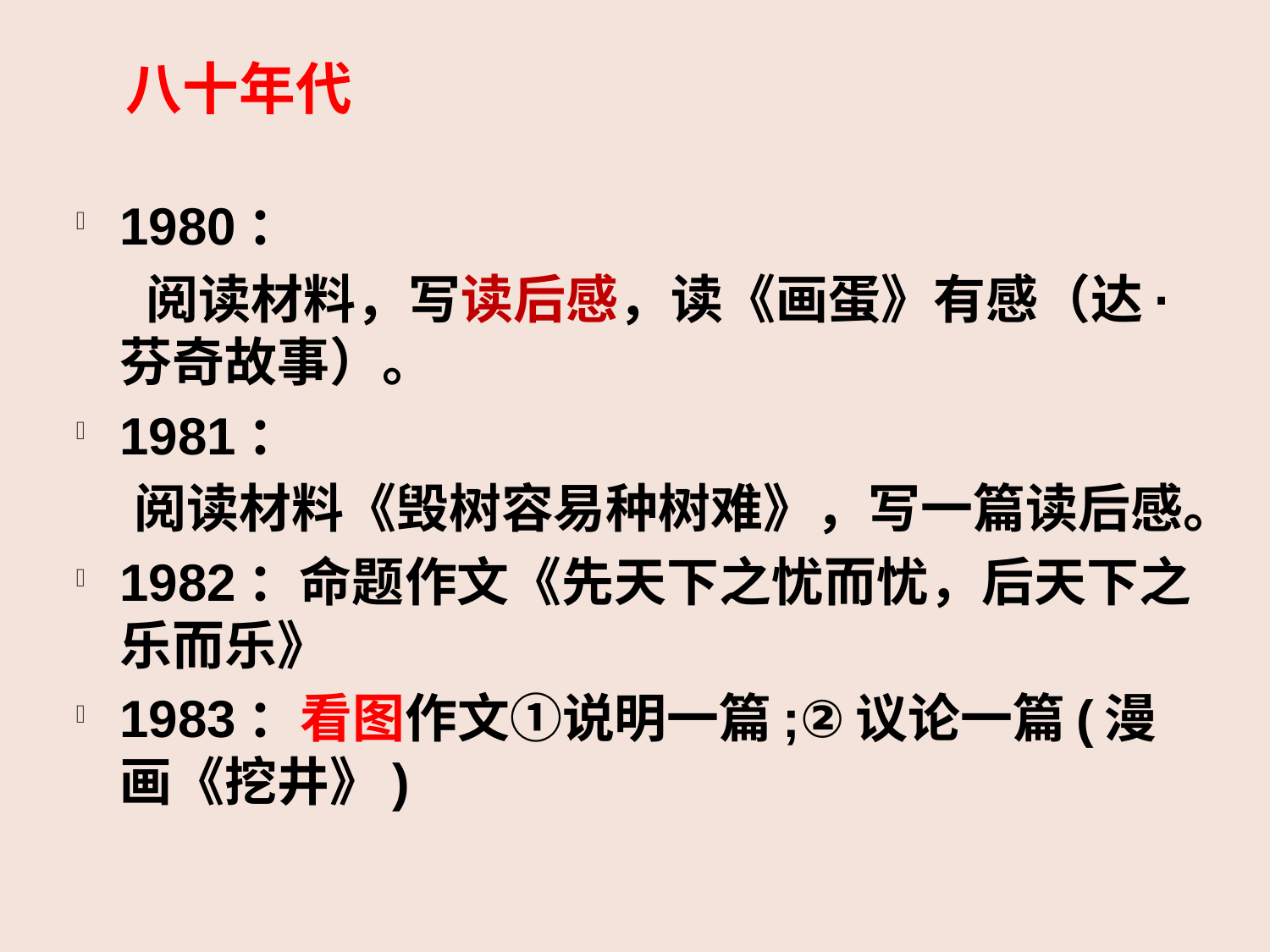

# 八十年代
1980：
     阅读材料，写读后感，读《画蛋》有感（达·芬奇故事）。
1981：
    阅读材料《毁树容易种树难》，写一篇读后感。
1982：命题作文《先天下之忧而忧，后天下之乐而乐》
1983：看图作文①说明一篇;②议论一篇(漫画《挖井》)